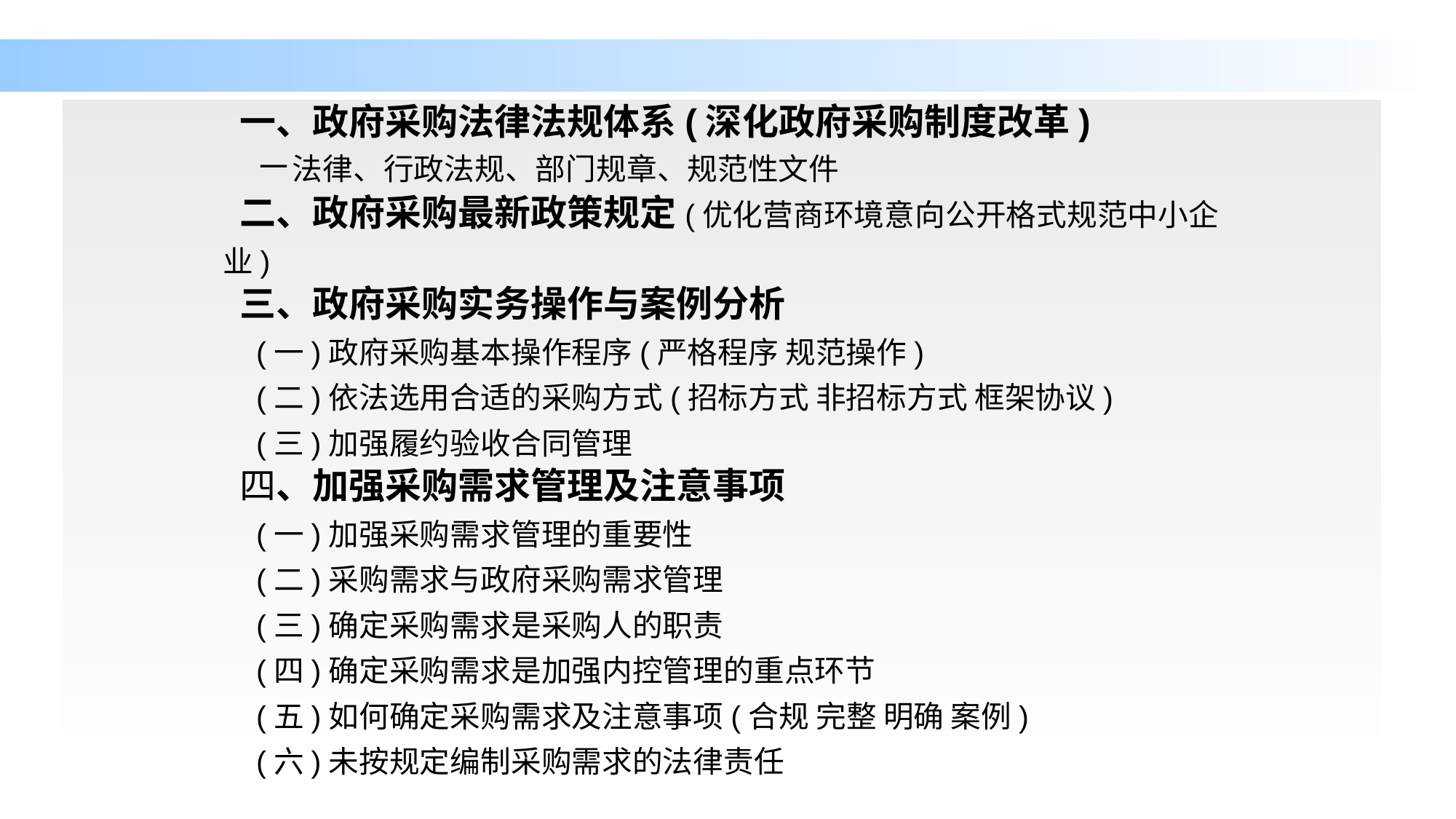

一、政府采购法律法规体系(深化政府采购制度改革)
   －法律、行政法规、部门规章、规范性文件
 二、政府采购最新政策规定(优化营商环境意向公开格式规范中小企业)
 三、政府采购实务操作与案例分析
    (一)政府采购基本操作程序(严格程序 规范操作)
    (二)依法选用合适的采购方式(招标方式 非招标方式 框架协议)
    (三)加强履约验收合同管理
 四、加强采购需求管理及注意事项
    (一)加强采购需求管理的重要性
    (二)采购需求与政府采购需求管理
    (三)确定采购需求是采购人的职责
    (四)确定采购需求是加强内控管理的重点环节
    (五)如何确定采购需求及注意事项(合规 完整 明确 案例)
    (六)未按规定编制采购需求的法律责任